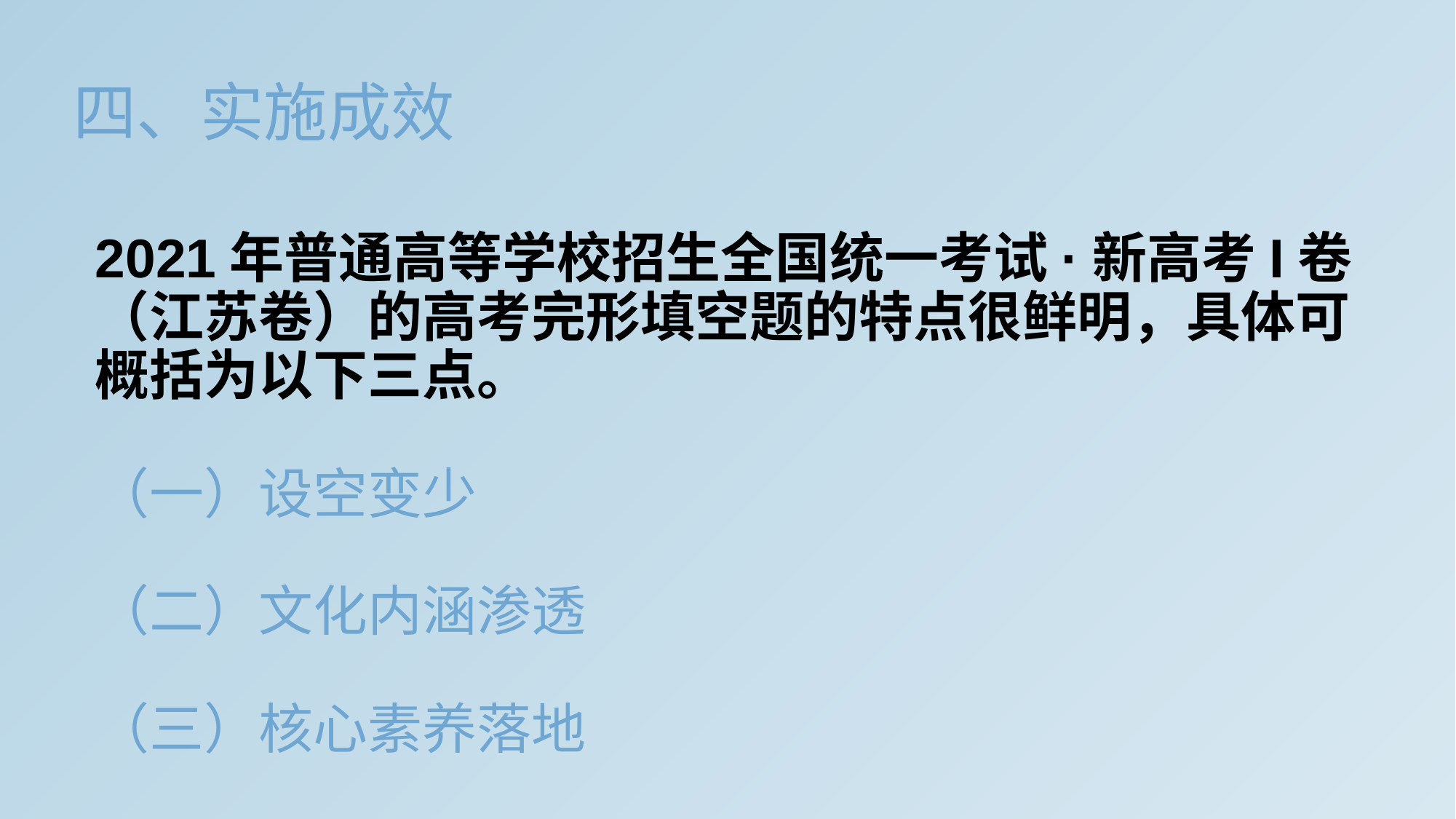

四、实施成效
2021年普通高等学校招生全国统一考试·新高考I卷（江苏卷）的高考完形填空题的特点很鲜明，具体可概括为以下三点。

（一）设空变少

（二）文化内涵渗透

（三）核心素养落地